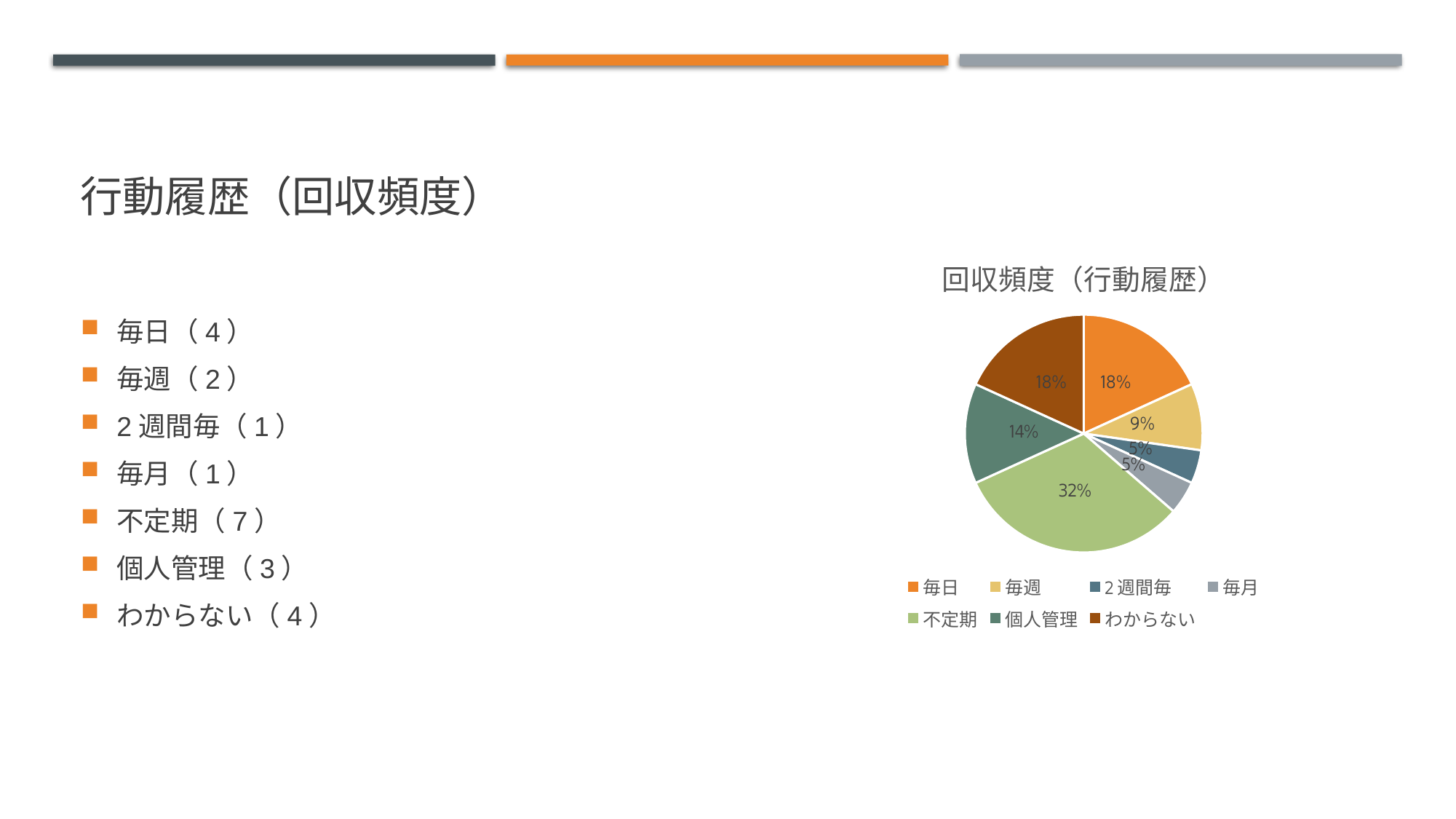

# 行動履歴（回収頻度）

### Chart:

| Category | 回収頻度（行動履歴） |
|---|---|
| 毎日 | 4.0 |
| 毎週 | 2.0 |
| 2週間毎 | 1.0 |
| 毎月 | 1.0 |
| 不定期 | 7.0 |
| 個人管理 | 3.0 |
| わからない | 4.0 |
毎日（4）
毎週（2）
2週間毎（1）
毎月（1）
不定期（7）
個人管理（3）
わからない（4）